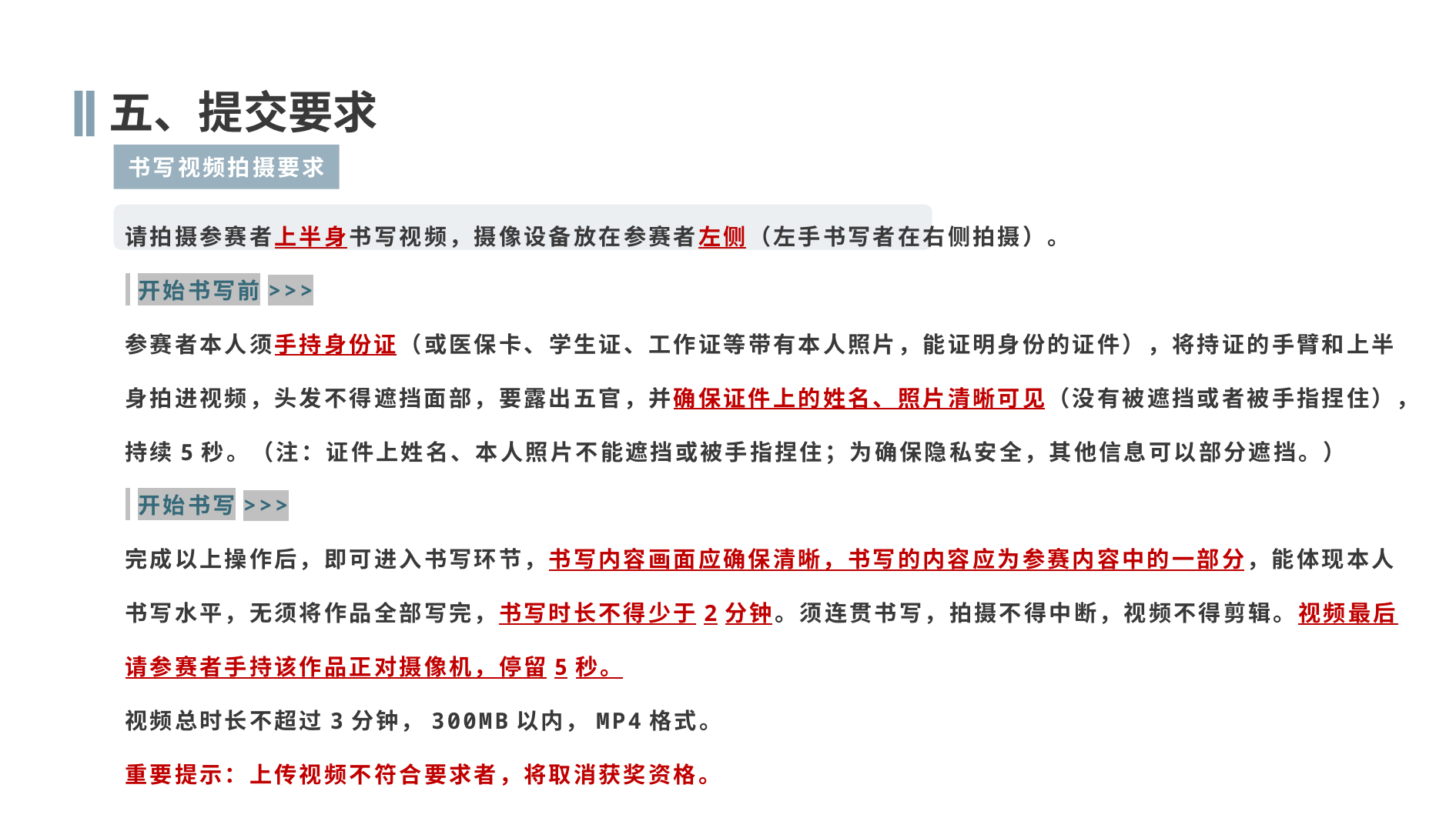

五、提交要求

书写视频拍摄要求

请拍摄参赛者上半身书写视频，摄像设备放在参赛者左侧（左手书写者在右侧拍摄）。
 开始书写前>>>
参赛者本人须手持身份证（或医保卡、学生证、工作证等带有本人照片，能证明身份的证件），将持证的手臂和上半身拍进视频，头发不得遮挡面部，要露出五官，并确保证件上的姓名、照片清晰可见（没有被遮挡或者被手指捏住），持续5秒。（注：证件上姓名、本人照片不能遮挡或被手指捏住；为确保隐私安全，其他信息可以部分遮挡。）
 开始书写>>>
完成以上操作后，即可进入书写环节，书写内容画面应确保清晰，书写的内容应为参赛内容中的一部分，能体现本人书写水平，无须将作品全部写完，书写时长不得少于2分钟。须连贯书写，拍摄不得中断，视频不得剪辑。视频最后请参赛者手持该作品正对摄像机，停留5秒。
视频总时长不超过3分钟，300MB以内，MP4格式。
重要提示：上传视频不符合要求者，将取消获奖资格。